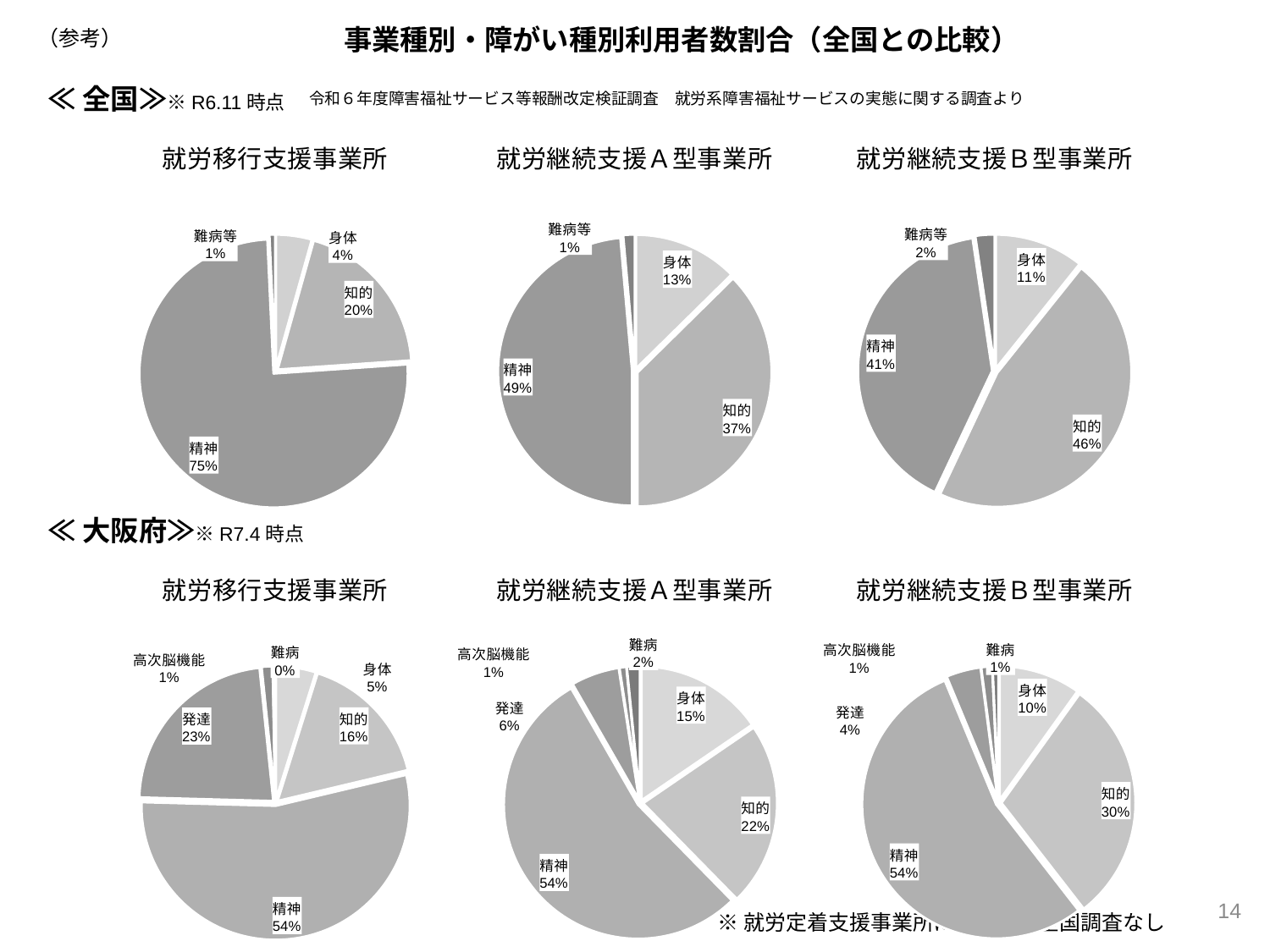

事業種別・障がい種別利用者数割合（全国との比較）
（参考）
≪全国≫※R6.11時点
令和６年度障害福祉サービス等報酬改定検証調査　就労系障害福祉サービスの実態に関する調査より

### Chart: 就労移行支援事業所

| Category |  |
|---|---|
| 身体 | 0.04347826086956521 |
| 知的 | 0.1956521739130435 |
| 精神 | 0.7536231884057971 |
| 難病等 | 0.007246376811594203 |

### Chart: 就労継続支援Ａ型事業所

| Category |  |
|---|---|
| 身体 | 0.12616822429906543 |
| 知的 | 0.37383177570093457 |
| 精神 | 0.485981308411215 |
| 難病等 | 0.014018691588785045 |

### Chart: 就労継続支援Ｂ型事業所

| Category |  |
|---|---|
| 身体 | 0.10747663551401869 |
| 知的 | 0.4626168224299066 |
| 精神 | 0.40654205607476634 |
| 難病等 | 0.023364485981308414 |
≪大阪府≫※R7.4時点

### Chart: 就労移行支援事業所

| Category |  |
|---|---|
| 身体 | 0.048451151707704525 |
| 知的 | 0.16441620333598095 |
| 精神 | 0.541435001323802 |
| 発達 | 0.22928249933809902 |
| 高次脳機能 | 0.013502779984114376 |
| 難病 | 0.0029123643102991793 |

### Chart: 就労継続支援Ａ型事業所

| Category |  |
|---|---|
| 身体 | 0.15444279685183074 |
| 知的 | 0.22219687464354967 |
| 精神 | 0.5404357248773811 |
| 発達 | 0.05840082126154899 |
| 高次脳機能 | 0.008554807801984716 |
| 難病 | 0.015968974563704802 |

### Chart: 就労継続支援Ｂ型事業所

| Category |  |
|---|---|
| 身体 | 0.09886481471374775 |
| 知的 | 0.2960213938765486 |
| 精神 | 0.5425148720187742 |
| 発達 | 0.04196910986192218 |
| 高次脳機能 | 0.013262020411504667 |
| 難病 | 0.007367789117502592 |
14
※就労定着支援事業所については全国調査なし